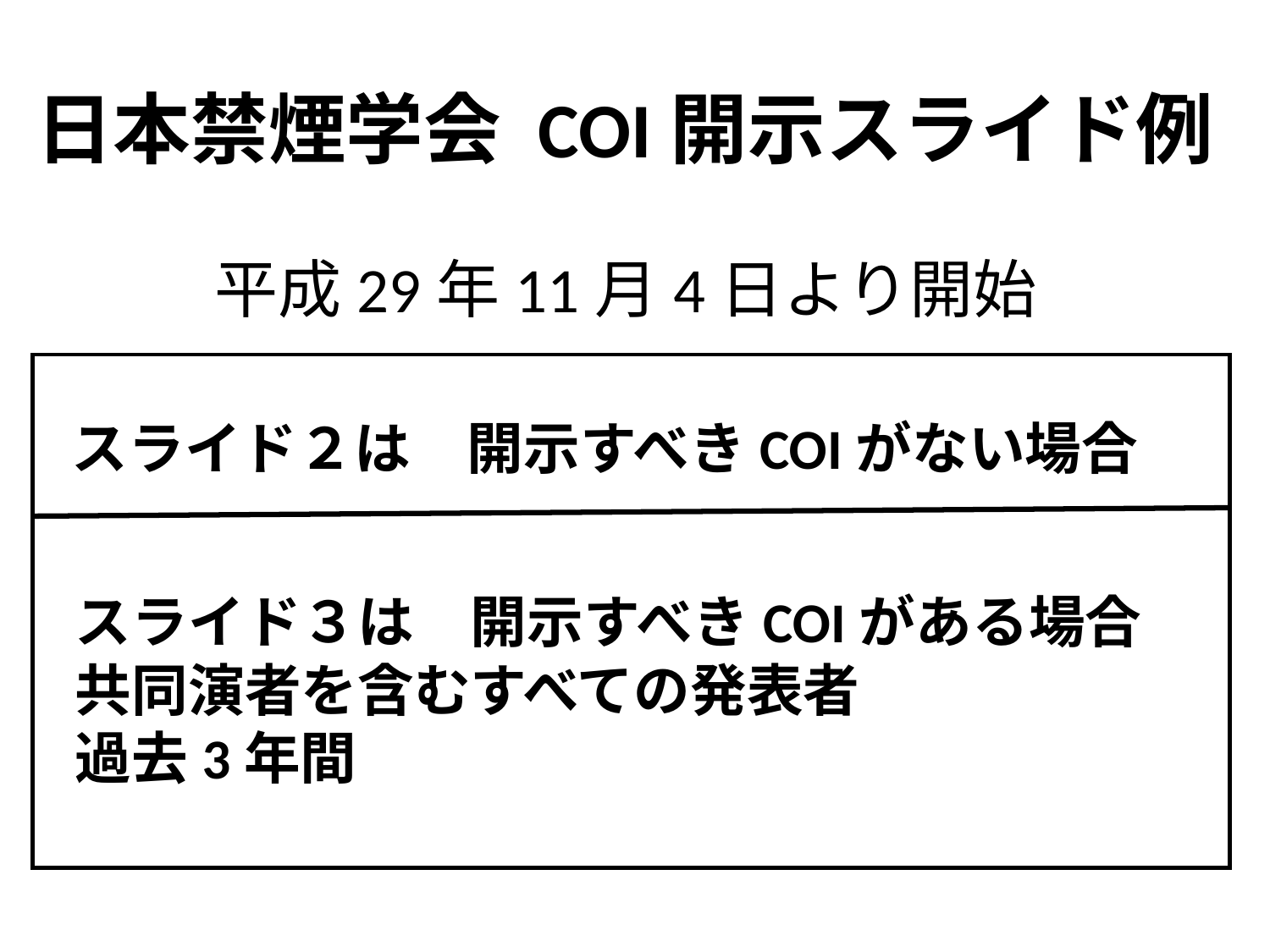

# 平成29年11月4日より開始
日本禁煙学会 COI開示スライド例

スライド２は　開示すべきCOIがない場合
スライド３は　開示すべきCOIがある場合
共同演者を含むすべての発表者
過去3年間